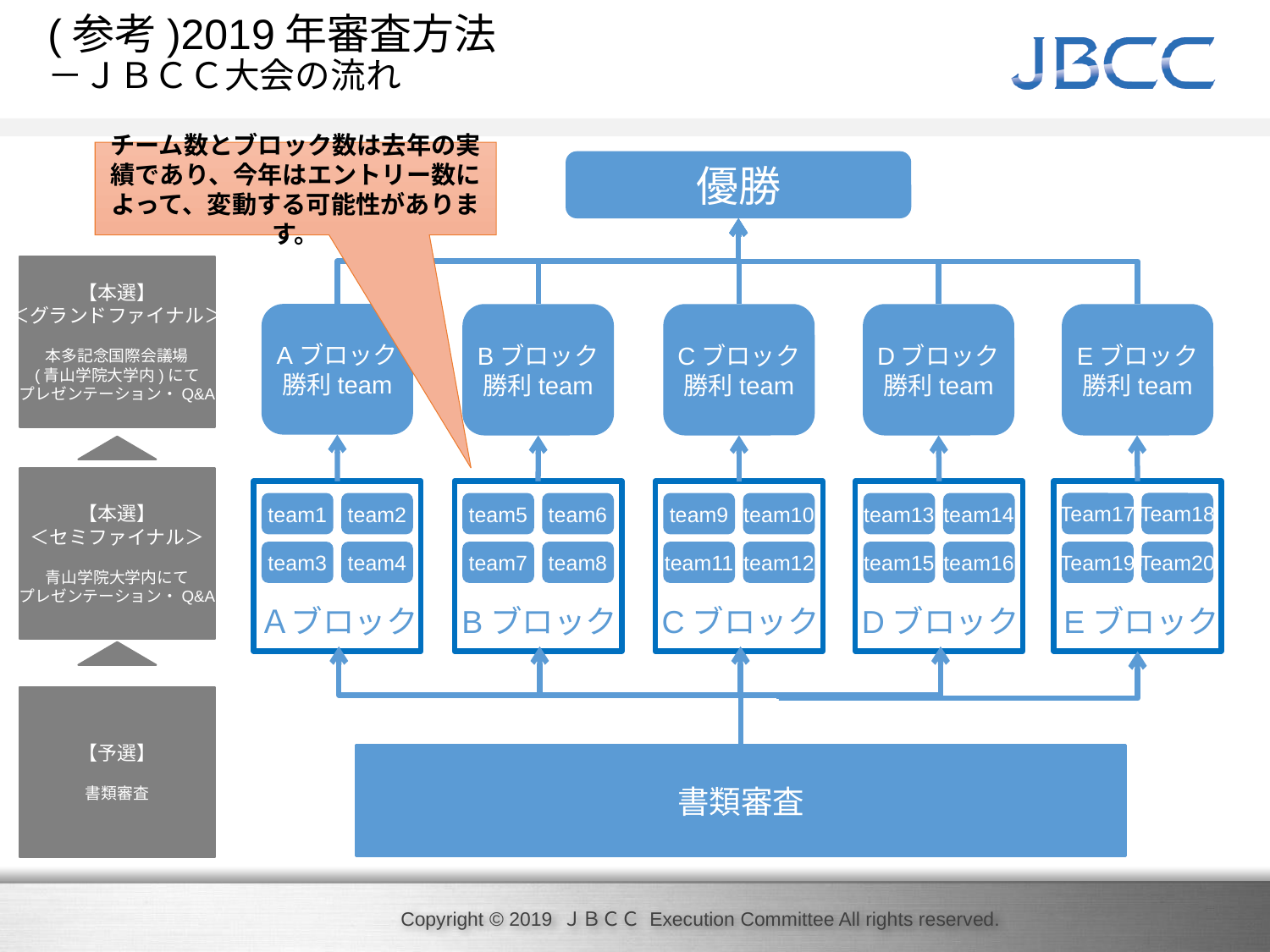

# (参考)2019年審査方法 －ＪＢＣＣ大会の流れ
チーム数とブロック数は去年の実績であり、今年はエントリー数によって、変動する可能性があります。
優勝
【本選】
＜グランドファイナル＞

本多記念国際会議場
(青山学院大学内)にて
プレゼンテーション・Q&A
Aブロック
勝利team
Bブロック
勝利team
Cブロック
勝利team
Dブロック
勝利team
Eブロック
勝利team

【本選】
＜セミファイナル＞

青山学院大学内にて
プレゼンテーション・Q&A

Team17
Team18
team1
team2
team5
team6
team9
team10
team13
team14
Team19
Team20
team3
team4
team7
team8
team11
team12
team15
team16
Ａブロック
Bブロック
Cブロック
Dブロック
Eブロック

【予選】

書類審査
書類審査
19